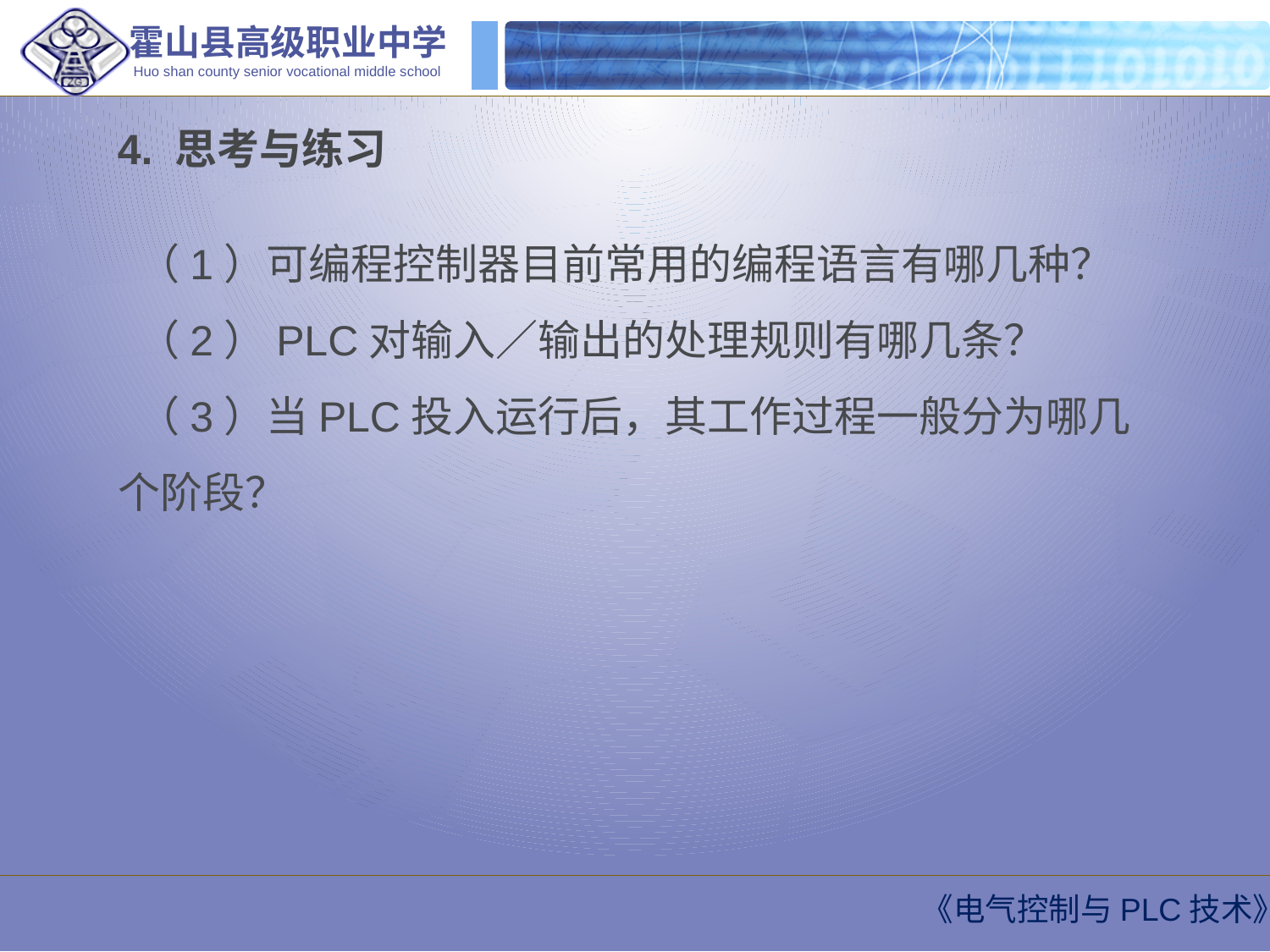

4. 思考与练习
 （1）可编程控制器目前常用的编程语言有哪几种？
 （2）PLC对输入／输出的处理规则有哪几条？
 （3）当PLC投入运行后，其工作过程一般分为哪几个阶段？